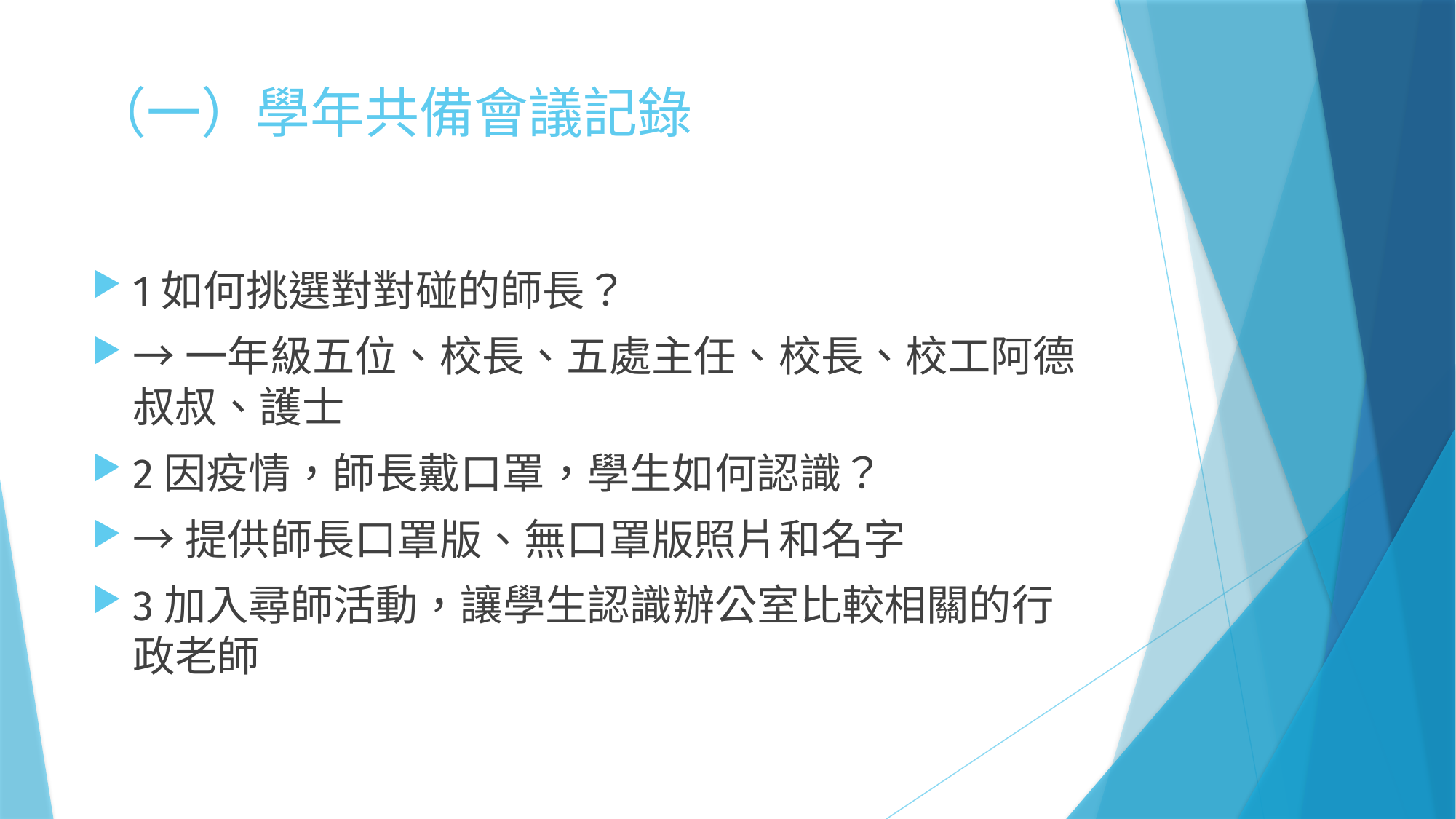

# （一）學年共備會議記錄
1如何挑選對對碰的師長？
→一年級五位、校長、五處主任、校長、校工阿德叔叔、護士
2因疫情，師長戴口罩，學生如何認識？
→提供師長口罩版、無口罩版照片和名字
3加入尋師活動，讓學生認識辦公室比較相關的行政老師